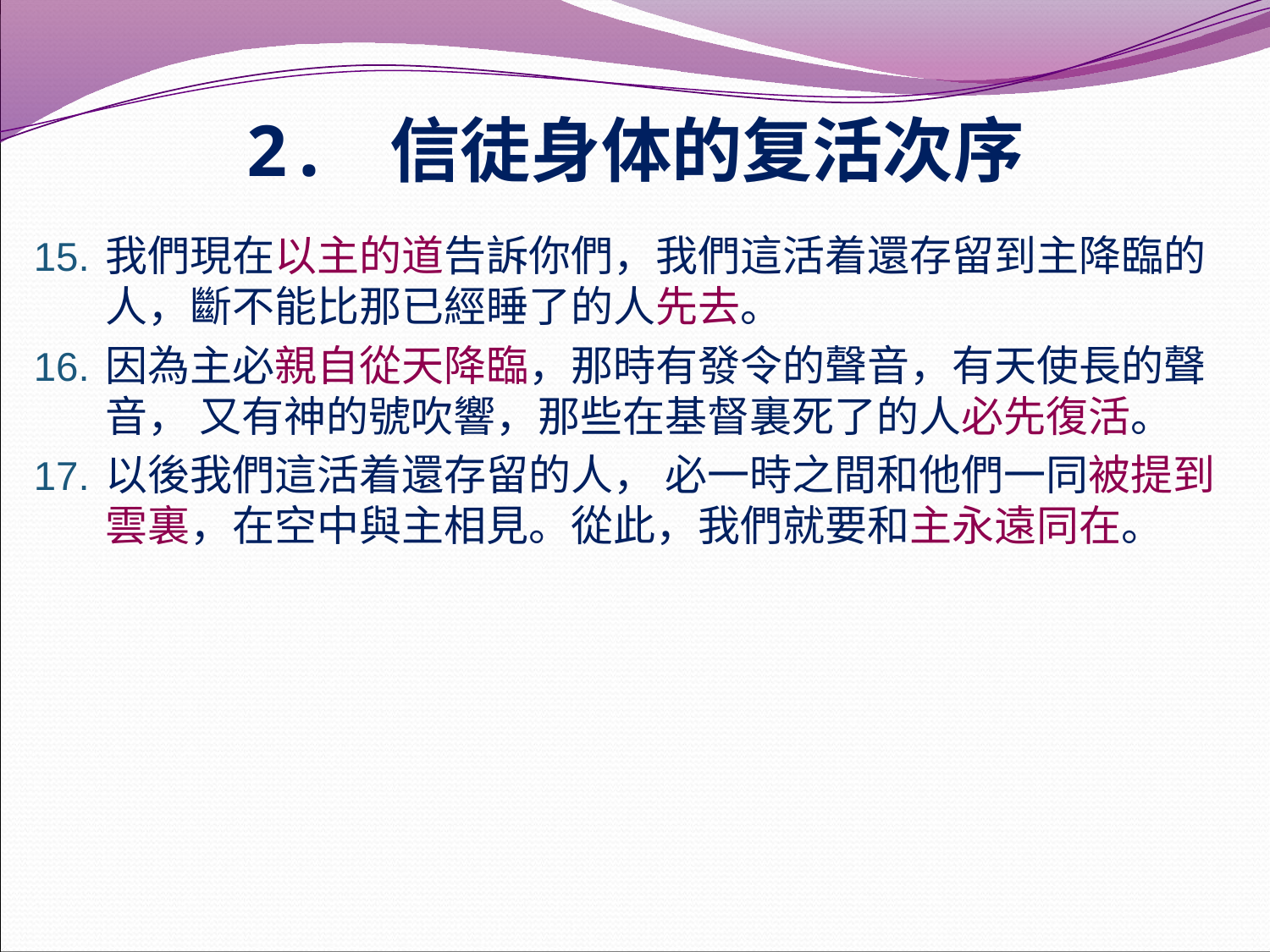

# 2. 信徒身体的复活次序
我們現在以主的道告訴你們，我們這活着還存留到主降臨的人，斷不能比那已經睡了的人先去。
因為主必親自從天降臨，那時有發令的聲音，有天使長的聲音， 又有神的號吹響，那些在基督裏死了的人必先復活。
以後我們這活着還存留的人， 必一時之間和他們一同被提到雲裏，在空中與主相見。從此，我們就要和主永遠同在。